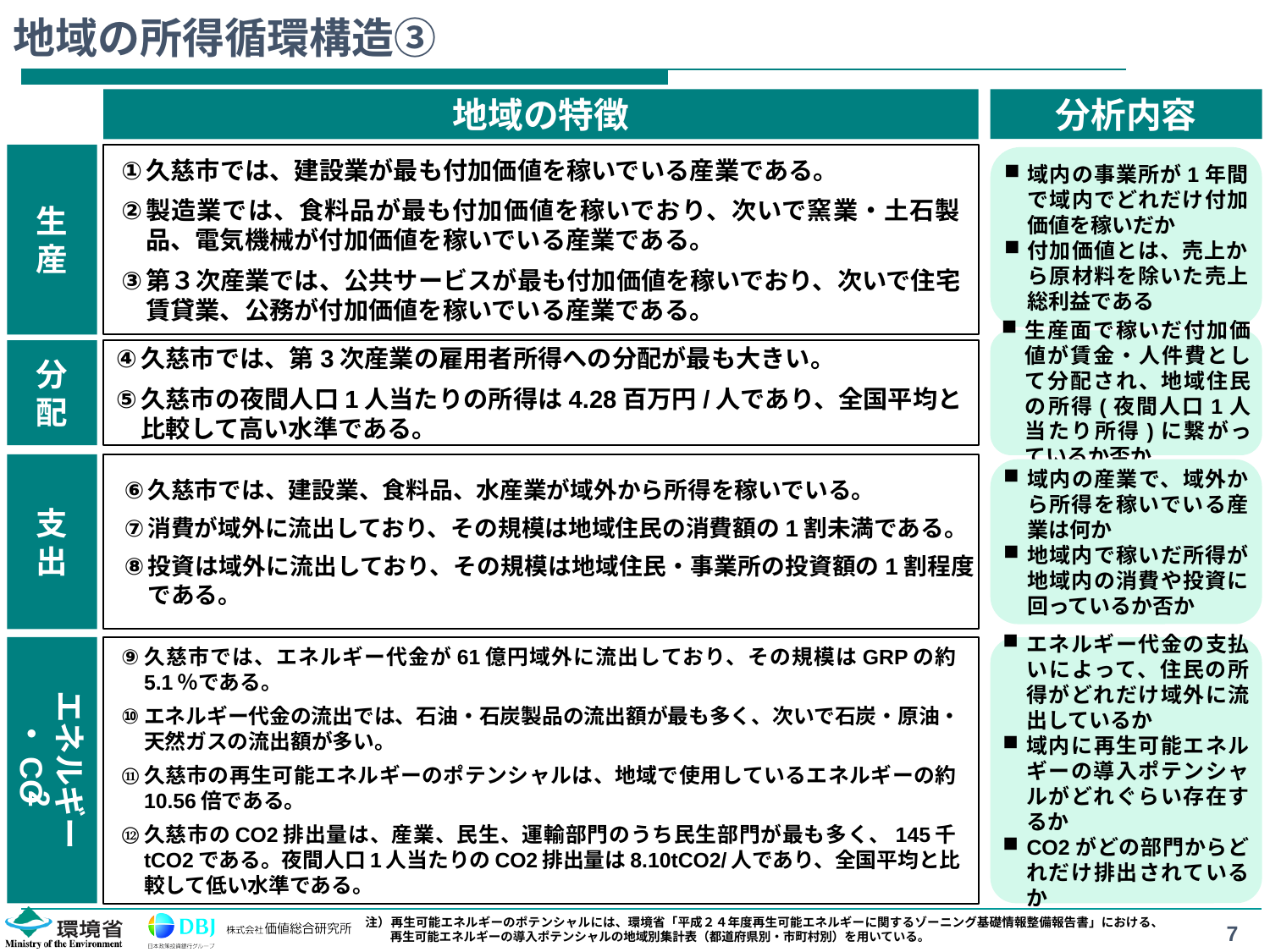

# 地域の所得循環構造③
地域の特徴
分析内容
生
産
久慈市では、建設業が最も付加価値を稼いでいる産業である。
製造業では、食料品が最も付加価値を稼いでおり、次いで窯業・土石製品、電気機械が付加価値を稼いでいる産業である。
第３次産業では、公共サービスが最も付加価値を稼いでおり、次いで住宅賃貸業、公務が付加価値を稼いでいる産業である。
域内の事業所が1年間で域内でどれだけ付加価値を稼いだか
付加価値とは、売上から原材料を除いた売上総利益である
生産面で稼いだ付加価値が賃金・人件費として分配され、地域住民の所得(夜間人口1人当たり所得)に繋がっているか否か
分
配
久慈市では、第3次産業の雇用者所得への分配が最も大きい。
久慈市の夜間人口1人当たりの所得は4.28百万円/人であり、全国平均と比較して高い水準である。
支
出
久慈市では、建設業、食料品、水産業が域外から所得を稼いでいる。
消費が域外に流出しており、その規模は地域住民の消費額の1割未満である。
投資は域外に流出しており、その規模は地域住民・事業所の投資額の1割程度である。
域内の産業で、域外から所得を稼いでいる産業は何か
地域内で稼いだ所得が地域内の消費や投資に回っているか否か
久慈市では、エネルギー代金が61億円域外に流出しており、その規模はGRPの約5.1％である。
エネルギー代金の流出では、石油・石炭製品の流出額が最も多く、次いで石炭・原油・天然ガスの流出額が多い。
久慈市の再生可能エネルギーのポテンシャルは、地域で使用しているエネルギーの約10.56倍である。
久慈市のCO2排出量は、産業、民生、運輸部門のうち民生部門が最も多く、145千tCO2である。夜間人口1人当たりのCO2排出量は8.10tCO2/人であり、全国平均と比較して低い水準である。
エネルギー
・CO2
エネルギー代金の支払いによって、住民の所得がどれだけ域外に流出しているか
域内に再生可能エネルギーの導入ポテンシャルがどれぐらい存在するか
CO2がどの部門からどれだけ排出されているか
2
注）	再生可能エネルギーのポテンシャルには、環境省「平成２４年度再生可能エネルギーに関するゾーニング基礎情報整備報告書」における、再生可能エネルギーの導入ポテンシャルの地域別集計表（都道府県別・市町村別）を用いている。
7